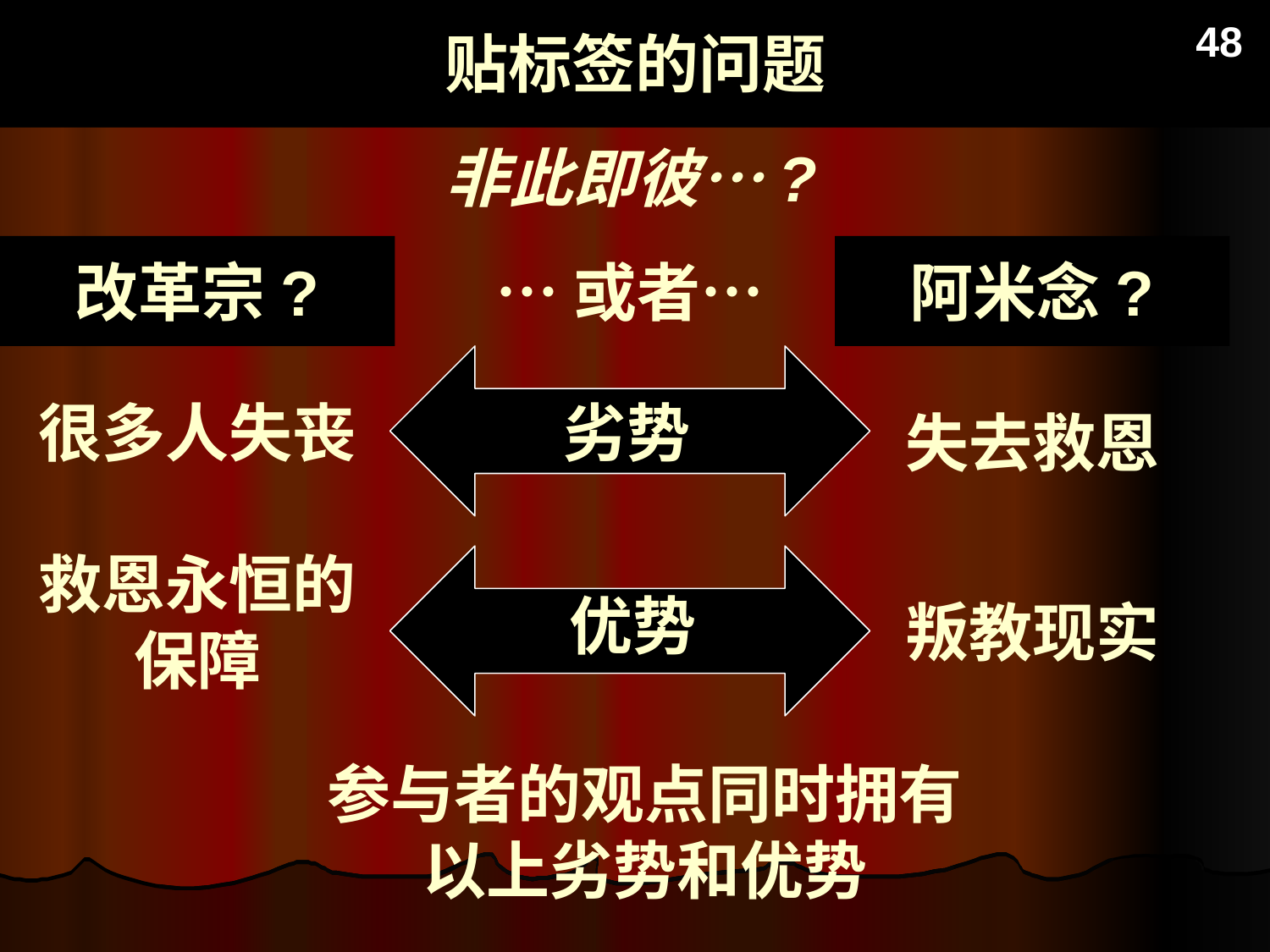

# 贴标签的问题
48
非此即彼…?
改革宗?
…或者…
阿米念?
很多人失丧

劣势
失去救恩
救恩永恒的保障
叛教现实

优势
参与者的观点同时拥有以上劣势和优势